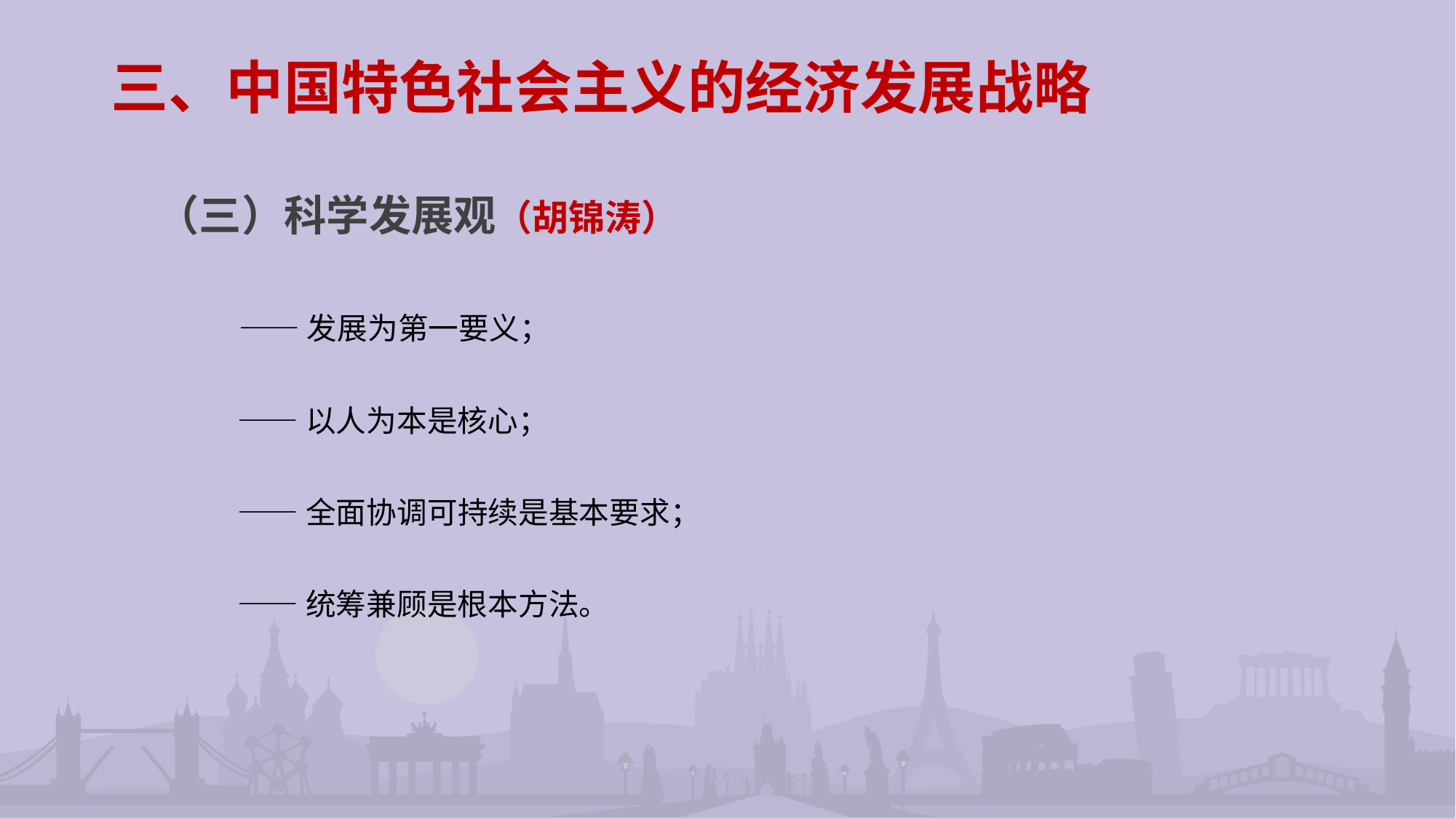

# 三、中国特色社会主义的经济发展战略
（三）科学发展观（胡锦涛）
          ——发展为第一要义；
            ——以人为本是核心；
            ——全面协调可持续是基本要求；
            ——统筹兼顾是根本方法。